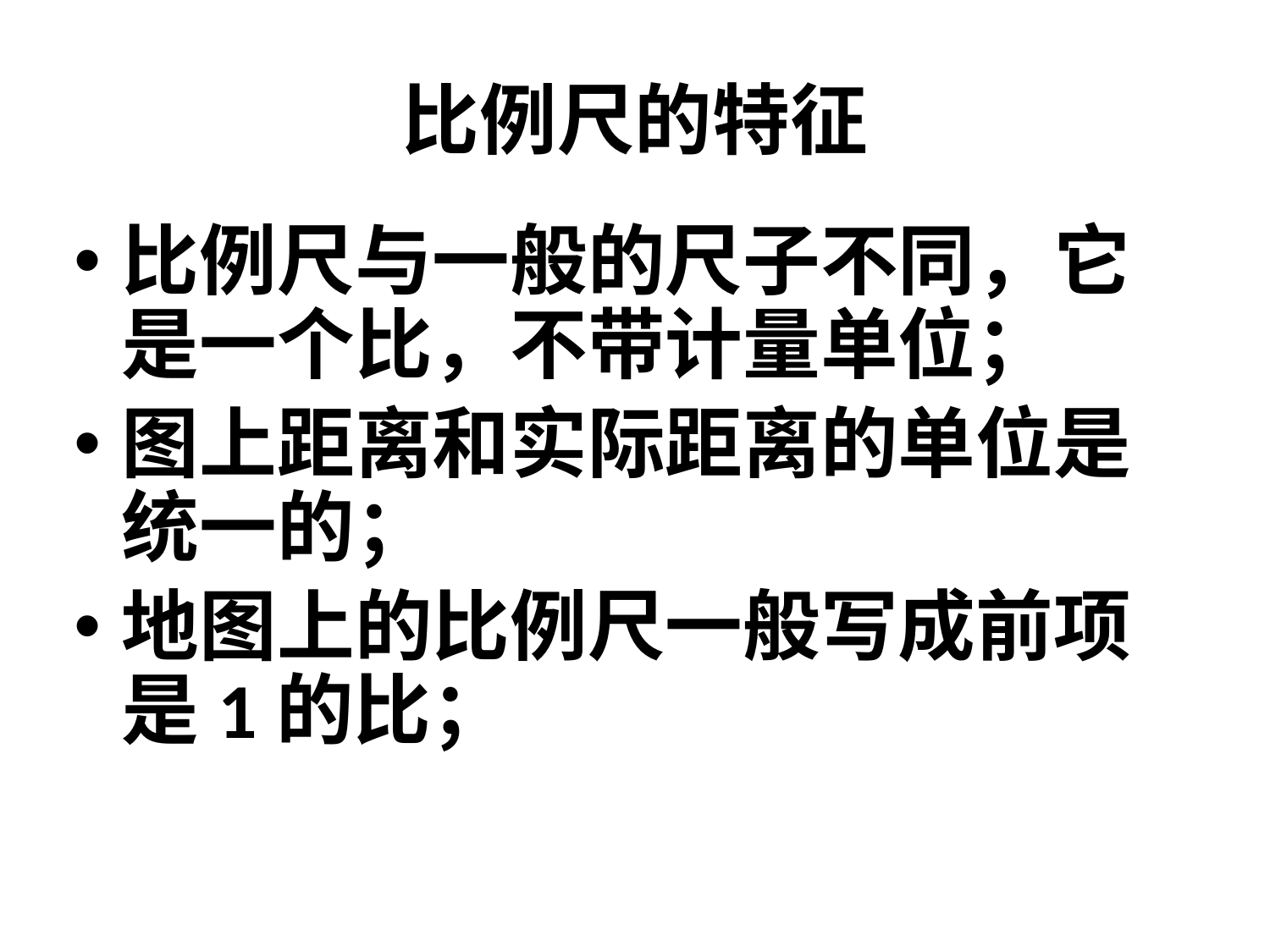

# 比例尺的特征
比例尺与一般的尺子不同，它是一个比，不带计量单位；
图上距离和实际距离的单位是统一的；
地图上的比例尺一般写成前项是1的比；